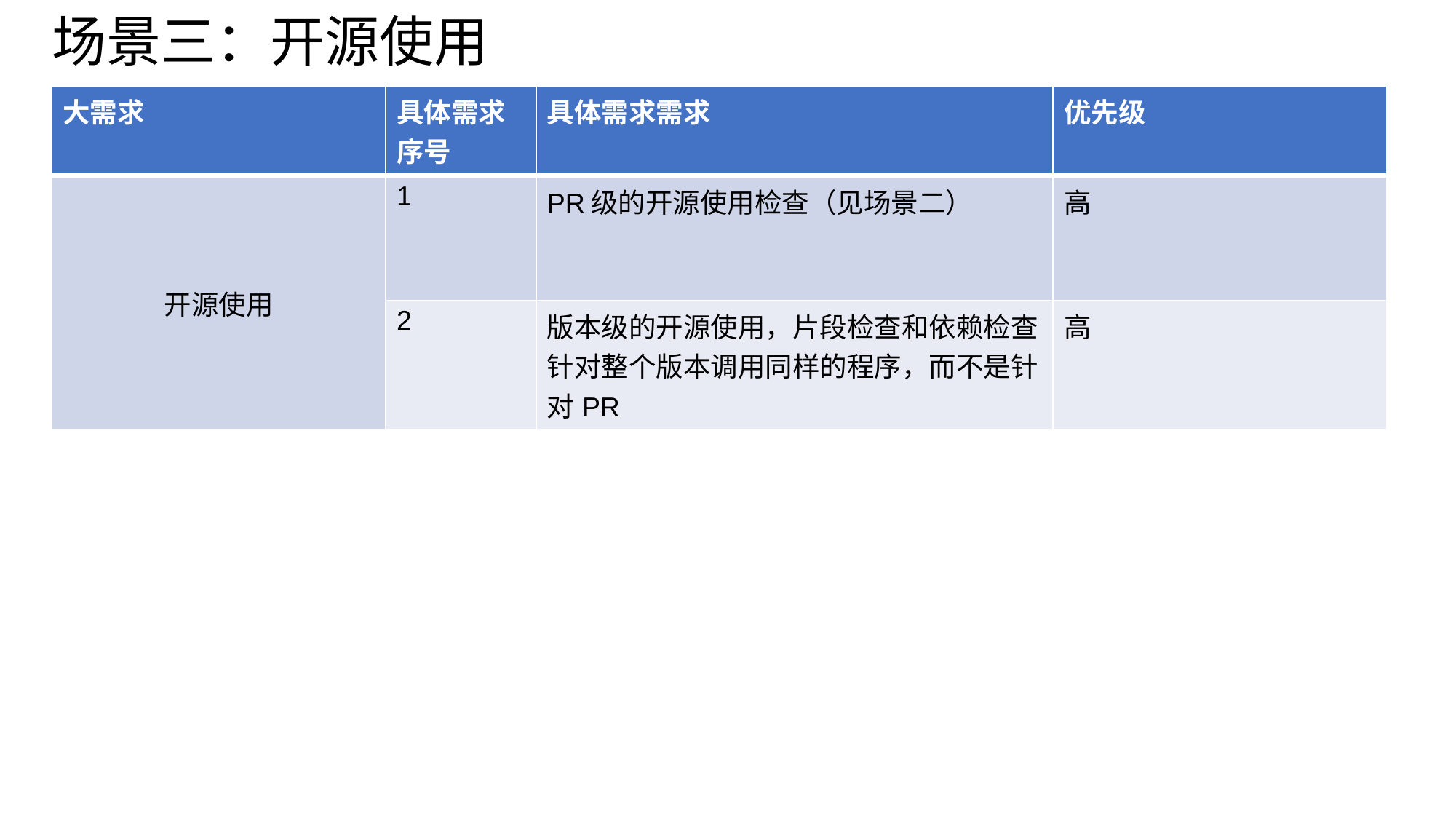

# 场景三：开源使用
| 大需求 | 具体需求序号 | 具体需求需求 | 优先级 |
| --- | --- | --- | --- |
| 开源使用 | 1 | PR级的开源使用检查（见场景二） | 高 |
|  | 2 | 版本级的开源使用，片段检查和依赖检查针对整个版本调用同样的程序，而不是针对PR | 高 |